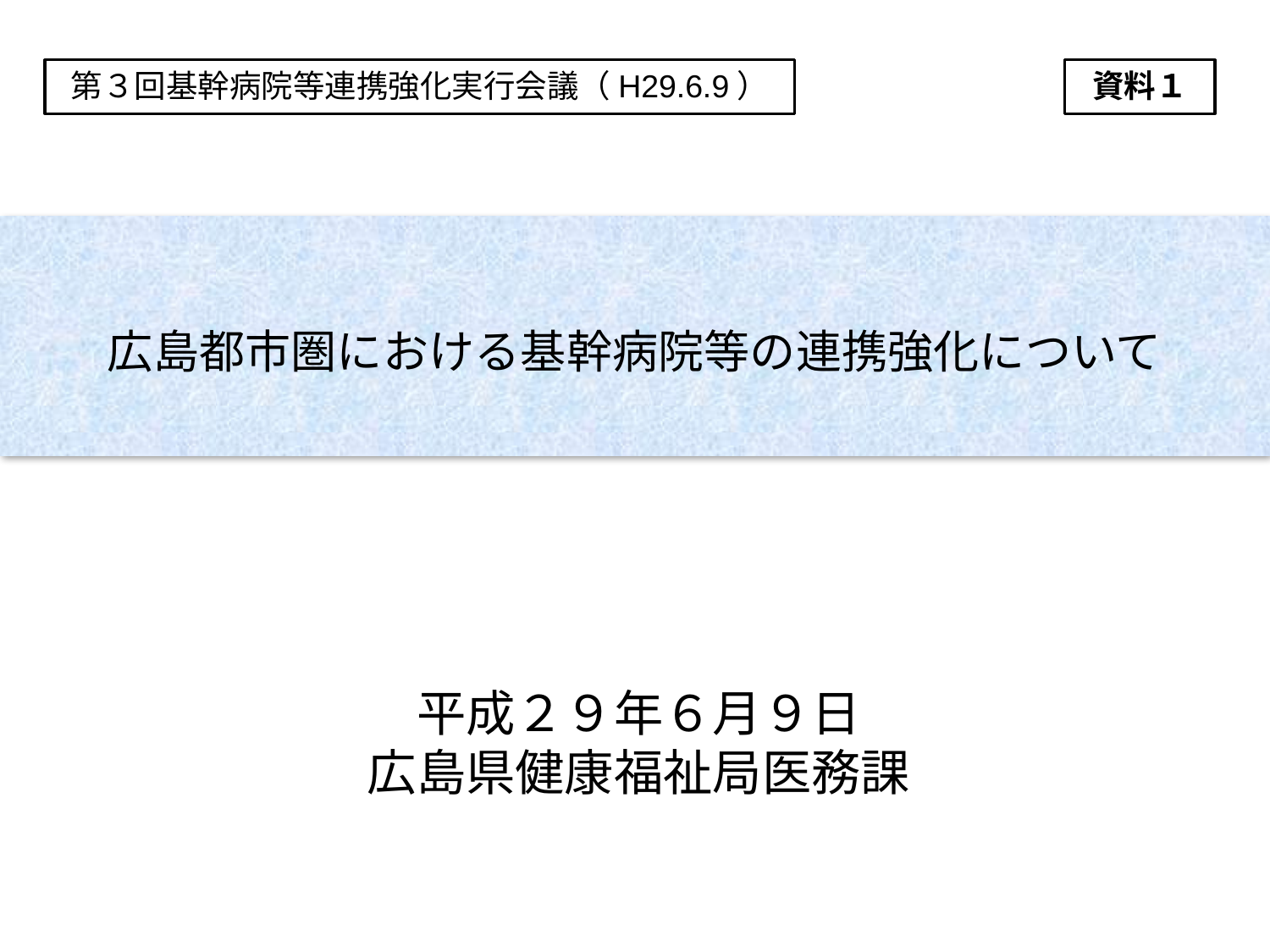

第３回基幹病院等連携強化実行会議（H29.6.9）
資料１
広島都市圏における基幹病院等の連携強化について
平成２９年６月９日
広島県健康福祉局医務課